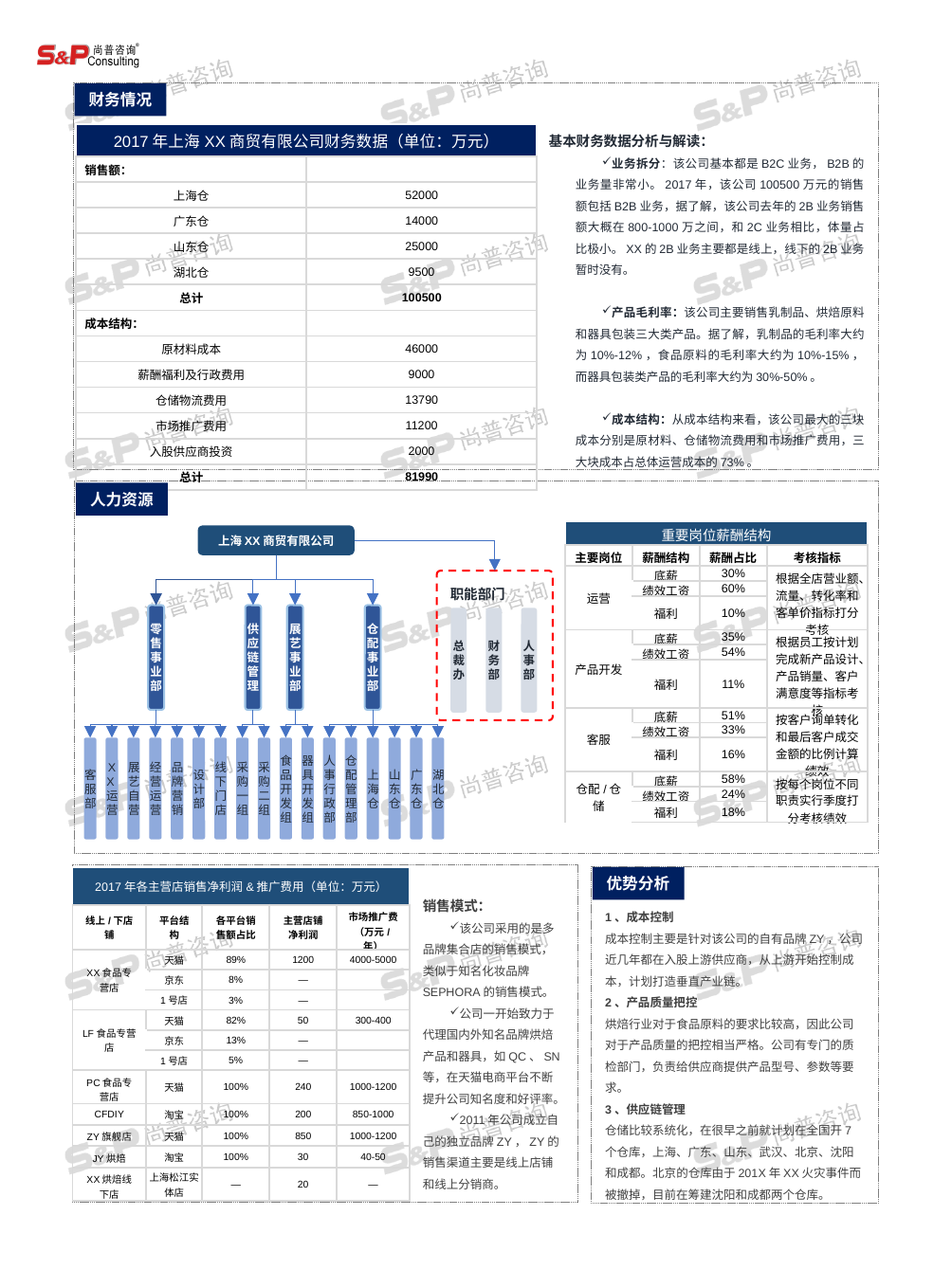

财务情况
基本财务数据分析与解读：
业务拆分：该公司基本都是B2C业务，B2B的业务量非常小。2017年，该公司100500万元的销售额包括B2B业务，据了解，该公司去年的2B业务销售额大概在800-1000万之间，和2C业务相比，体量占比极小。XX的2B业务主要都是线上，线下的2B业务暂时没有。

产品毛利率：该公司主要销售乳制品、烘焙原料和器具包装三大类产品。据了解，乳制品的毛利率大约为10%-12%，食品原料的毛利率大约为10%-15%，而器具包装类产品的毛利率大约为30%-50%。

成本结构：从成本结构来看，该公司最大的三块成本分别是原材料、仓储物流费用和市场推广费用，三大块成本占总体运营成本的73%。
| 2017年上海XX商贸有限公司财务数据（单位：万元） |  |
| --- | --- |
| 销售额： |  |
| 上海仓 | 52000 |
| 广东仓 | 14000 |
| 山东仓 | 25000 |
| 湖北仓 | 9500 |
| 总计 | 100500 |
| 成本结构： |  |
| 原材料成本 | 46000 |
| 薪酬福利及行政费用 | 9000 |
| 仓储物流费用 | 13790 |
| 市场推广费用 | 11200 |
| 入股供应商投资 | 2000 |
| 总计 | 81990 |

人力资源
| 重要岗位薪酬结构 |  |  |  |
| --- | --- | --- | --- |
| 主要岗位 | 薪酬结构 | 薪酬占比 | 考核指标 |
| 运营 | 底薪 | 30% | 根据全店营业额、流量、转化率和客单价指标打分考核 |
|  | 绩效工资 | 60% |  |
|  | 福利 | 10% |  |
| 产品开发 | 底薪 | 35% | 根据员工按计划完成新产品设计、产品销量、客户满意度等指标考核 |
|  | 绩效工资 | 54% |  |
|  | 福利 | 11% |  |
| 客服 | 底薪 | 51% | 按客户询单转化和最后客户成交金额的比例计算绩效 |
|  | 绩效工资 | 33% |  |
|  | 福利 | 16% |  |
| 仓配/仓储 | 底薪 | 58% | 按每个岗位不同职责实行季度打分考核绩效 |
|  | 绩效工资 | 24% |  |
|  | 福利 | 18% |  |
上海XX商贸有限公司

零售事业部

供应链管理

展艺事业部

仓配事业部

客服部

XX运营

展艺自营

经营运营
品牌营销
设计部
线下门店
采购一组
采购二组
食品开发组
器具开发组
人事行政部
仓配管理部
上海仓
山东仓
广东仓
湖北仓

 职能部门

总裁办

财务部

人事部

优势分析
| 2017年各主营店销售净利润&推广费用（单位：万元） |  |  |  |  |
| --- | --- | --- | --- | --- |
| 线上/下店铺 | 平台结构 | 各平台销售额占比 | 主营店铺净利润 | 市场推广费（万元/年） |
| XX食品专营店 | 天猫 | 89% | 1200 | 4000-5000 |
|  | 京东 | 8% | — |  |
|  | 1号店 | 3% | — |  |
| LF食品专营店 | 天猫 | 82% | 50 | 300-400 |
|  | 京东 | 13% | — |  |
|  | 1号店 | 5% | — |  |
| PC食品专营店 | 天猫 | 100% | 240 | 1000-1200 |
| CFDIY | 淘宝 | 100% | 200 | 850-1000 |
| ZY旗舰店 | 天猫 | 100% | 850 | 1000-1200 |
| JY烘焙 | 淘宝 | 100% | 30 | 40-50 |
| XX烘焙线下店 | 上海松江实体店 | — | 20 | — |
销售模式：
该公司采用的是多品牌集合店的销售模式，类似于知名化妆品牌SEPHORA的销售模式。
公司一开始致力于代理国内外知名品牌烘焙产品和器具，如QC、SN等，在天猫电商平台不断提升公司知名度和好评率。
2011年公司成立自己的独立品牌ZY，ZY的销售渠道主要是线上店铺和线上分销商。
1、成本控制
成本控制主要是针对该公司的自有品牌ZY，公司近几年都在入股上游供应商，从上游开始控制成本，计划打造垂直产业链。
2、产品质量把控
烘焙行业对于食品原料的要求比较高，因此公司对于产品质量的把控相当严格。公司有专门的质检部门，负责给供应商提供产品型号、参数等要求。
3、供应链管理
仓储比较系统化，在很早之前就计划在全国开7个仓库，上海、广东、山东、武汉、北京、沈阳和成都。北京的仓库由于201X年XX火灾事件而被撤掉，目前在筹建沈阳和成都两个仓库。